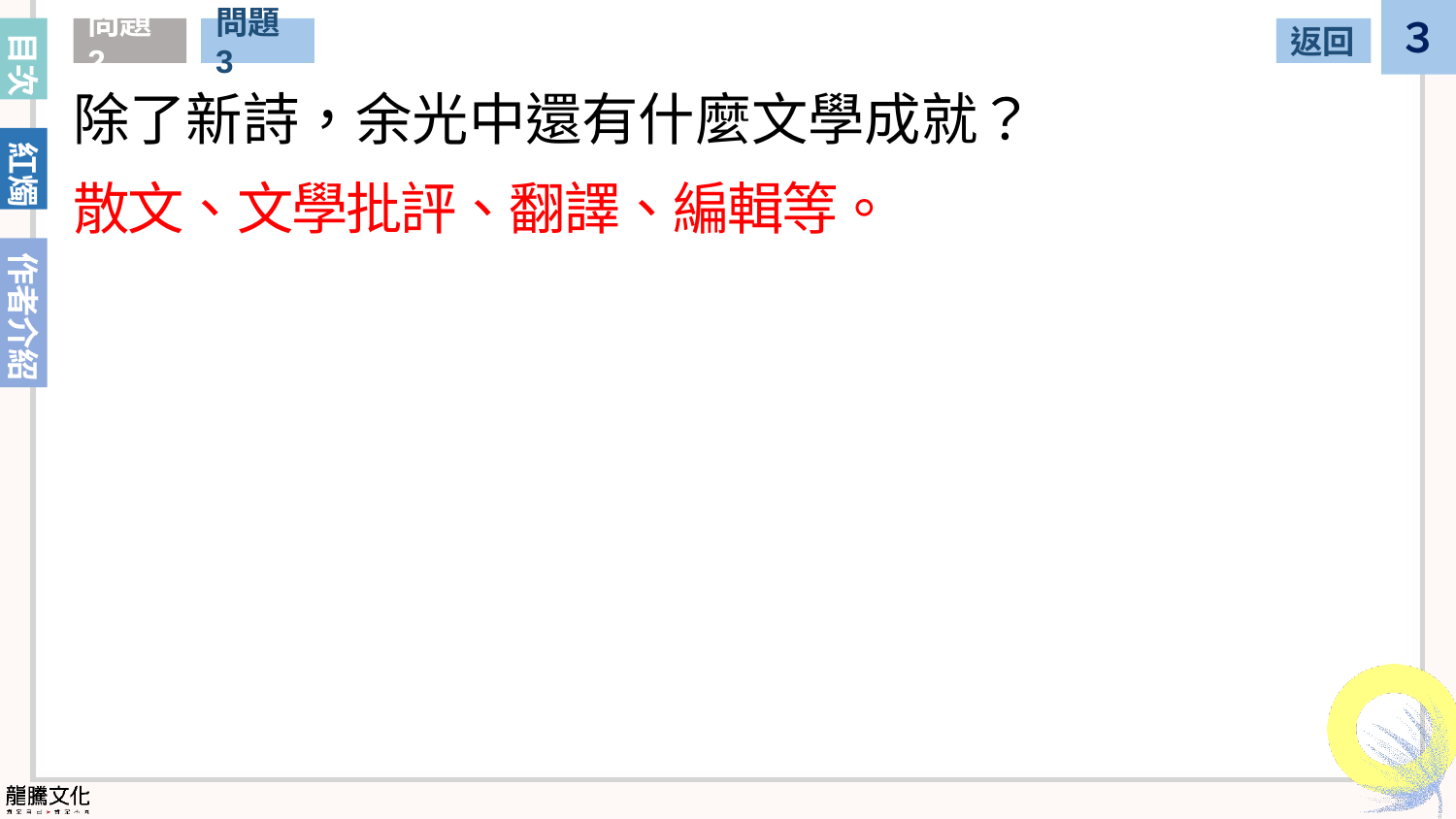

問題2
問題3
返回
除了新詩，余光中還有什麼文學成就？
散文、文學批評、翻譯、編輯等。